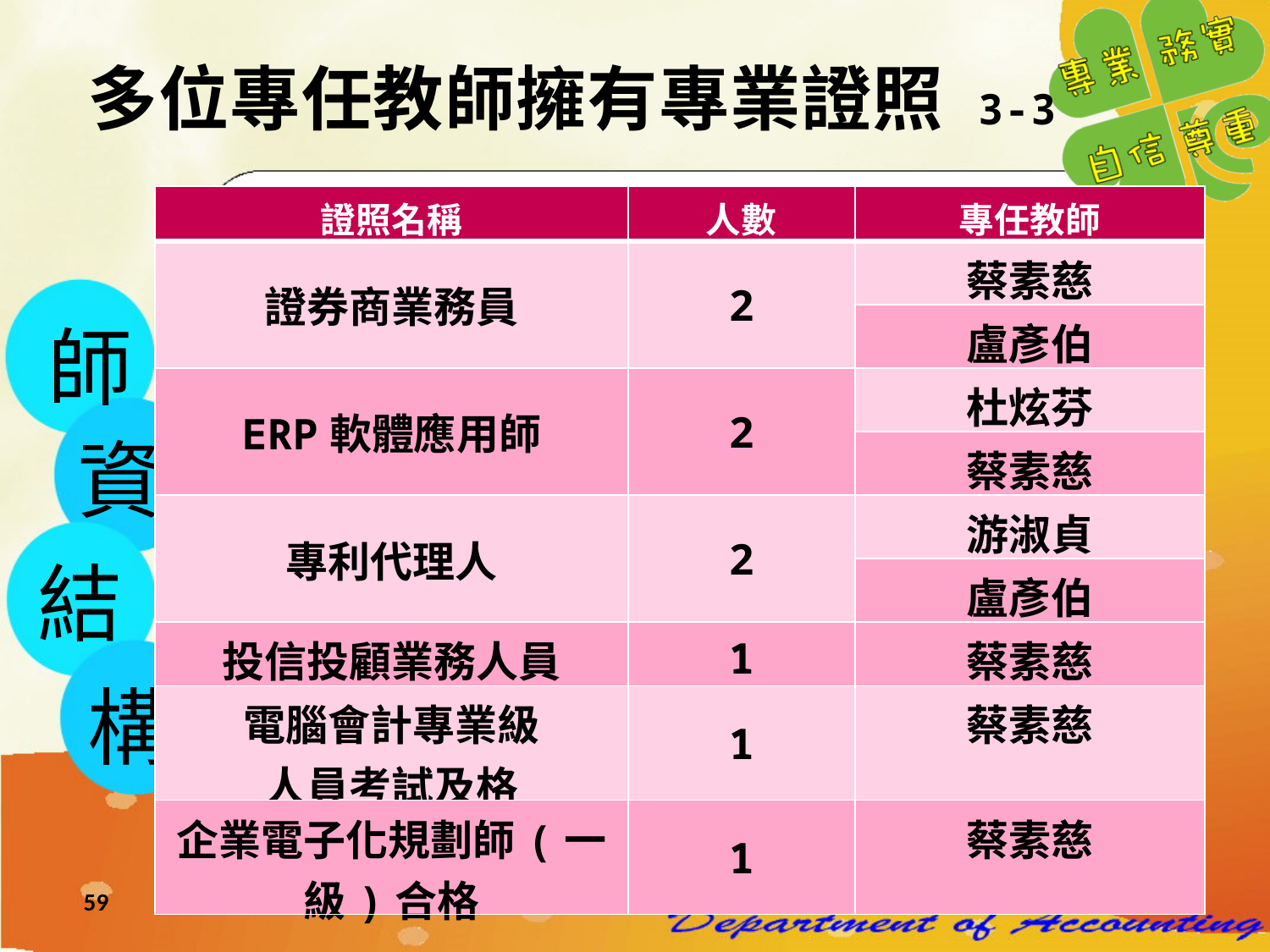

多位專任教師擁有專業證照 3-3
| 證照名稱 | 人數 | 專任教師 |
| --- | --- | --- |
| 證券商業務員 | 2 | 蔡素慈 |
|  |  | 盧彥伯 |
| ERP軟體應用師 | 2 | 杜炫芬 |
|  |  | 蔡素慈 |
| 專利代理人 | 2 | 游淑貞 |
|  |  | 盧彥伯 |
| 投信投顧業務人員 | 1 | 蔡素慈 |
| 電腦會計專業級 人員考試及格 | 1 | 蔡素慈 |
| 企業電子化規劃師(一級)合格 | 1 | 蔡素慈 |
師
資
結
構
59